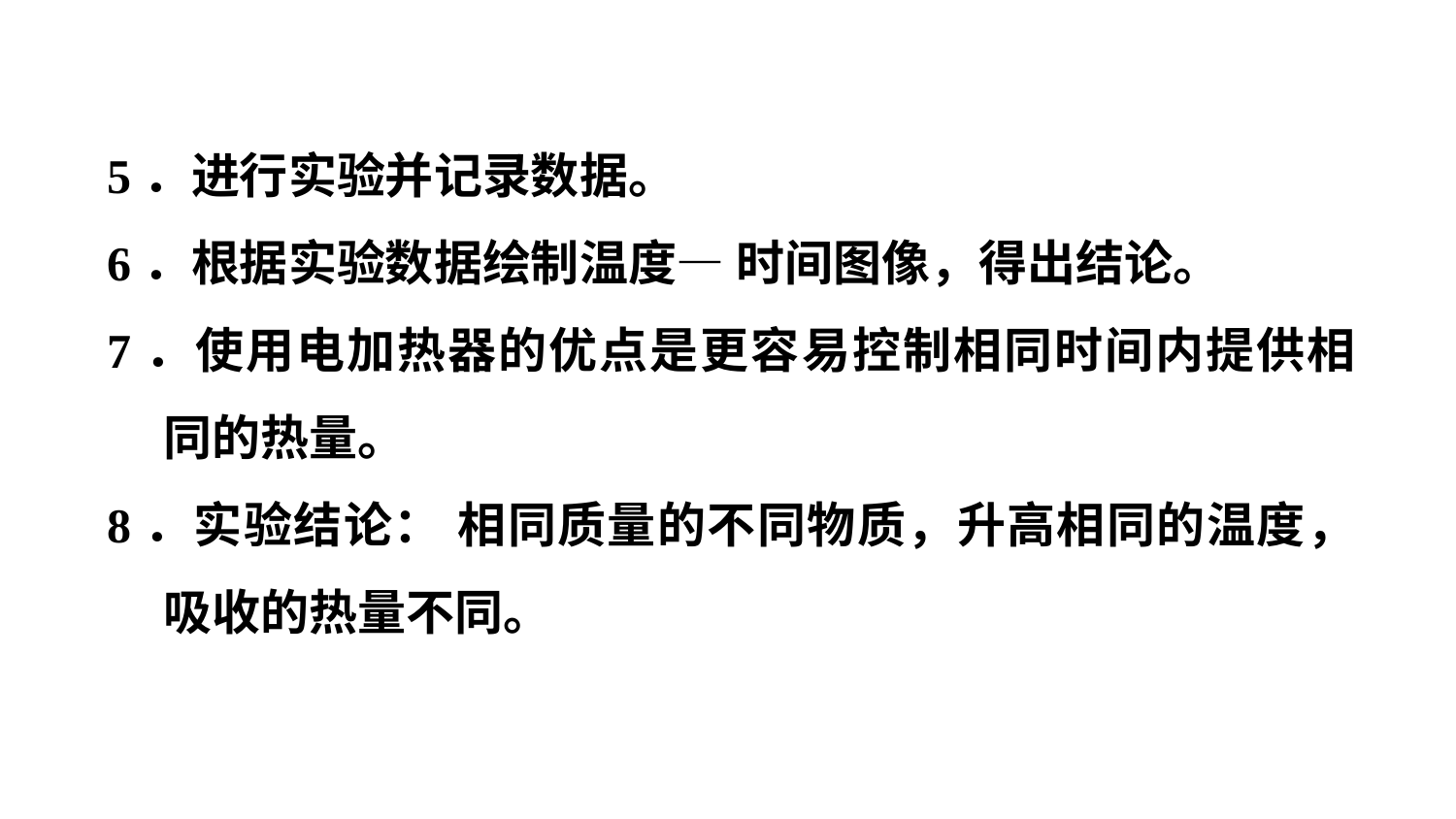

5．进行实验并记录数据。
6．根据实验数据绘制温度— 时间图像，得出结论。
7．使用电加热器的优点是更容易控制相同时间内提供相同的热量。
8．实验结论： 相同质量的不同物质，升高相同的温度，吸收的热量不同。